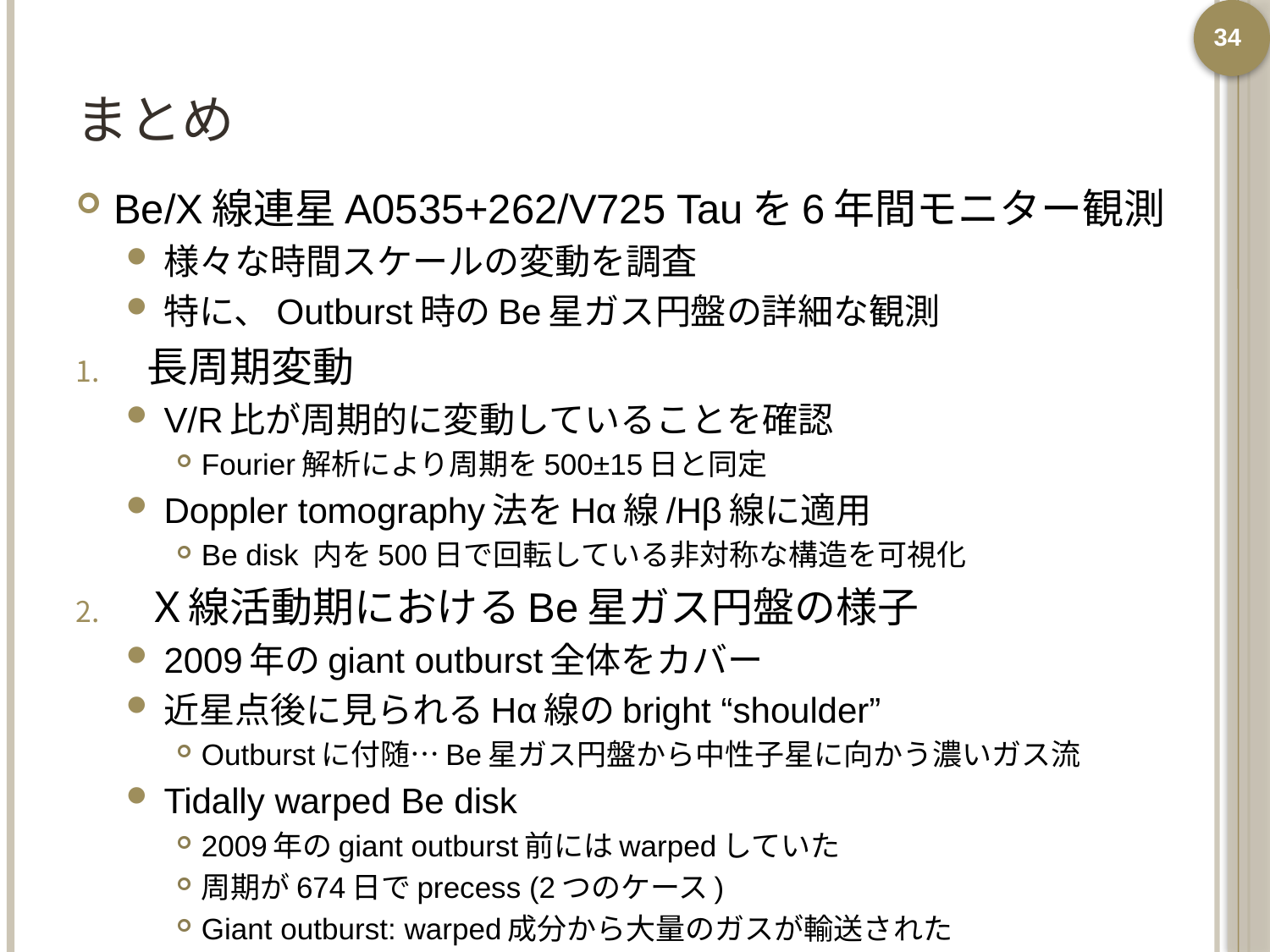

34
# まとめ
Be/X線連星A0535+262/V725 Tauを6年間モニター観測
様々な時間スケールの変動を調査
特に、Outburst時のBe星ガス円盤の詳細な観測
長周期変動
V/R比が周期的に変動していることを確認
Fourier解析により周期を500±15日と同定
Doppler tomography法をHα線/Hβ線に適用
Be disk 内を500日で回転している非対称な構造を可視化
Ｘ線活動期におけるBe星ガス円盤の様子
2009年のgiant outburst全体をカバー
近星点後に見られるHα線のbright “shoulder”
Outburstに付随…Be星ガス円盤から中性子星に向かう濃いガス流
Tidally warped Be disk
2009年のgiant outburst前にはwarpedしていた
周期が674日でprecess (2つのケース)
Giant outburst: warped成分から大量のガスが輸送された